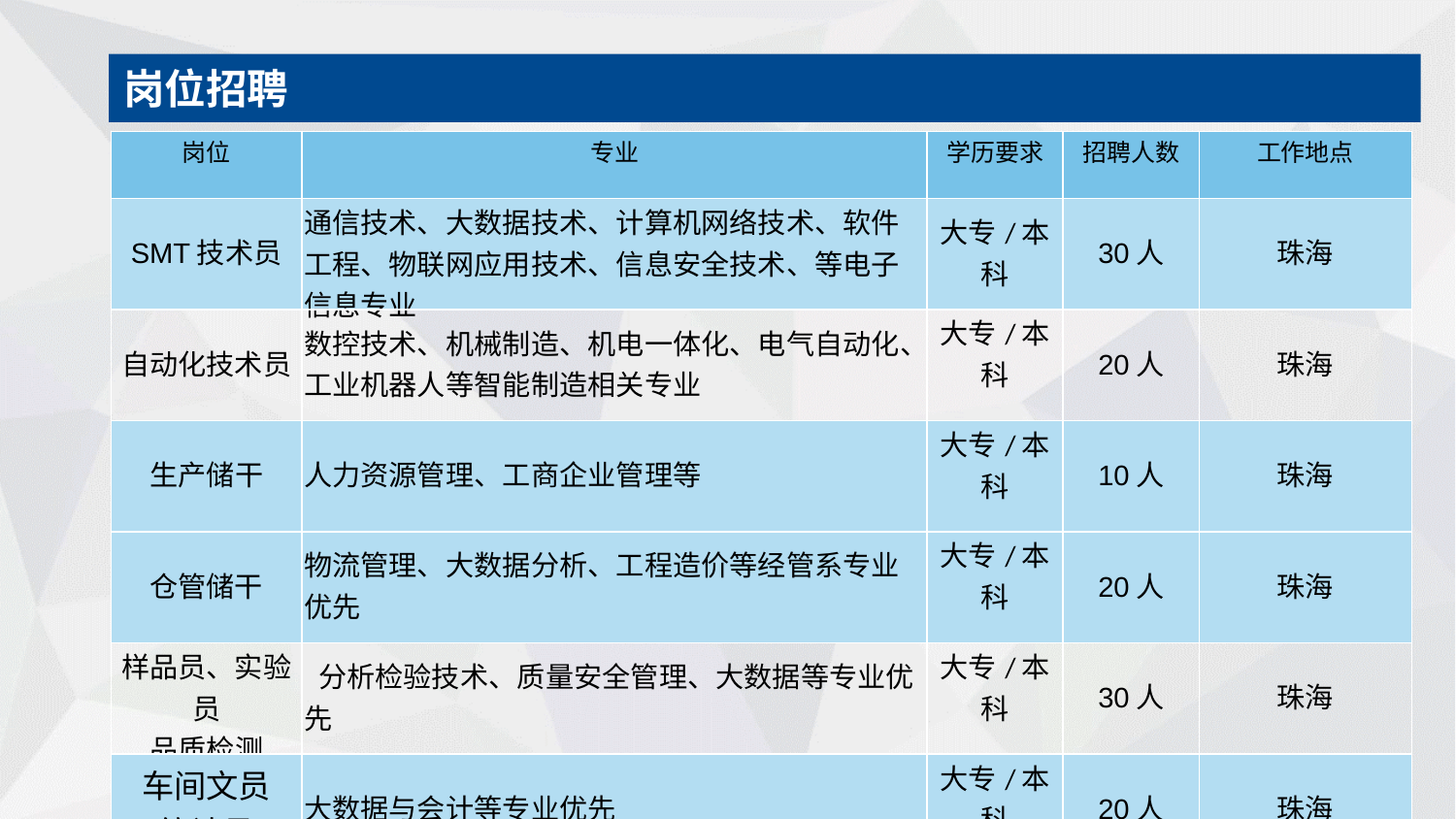

岗位招聘
| 岗位 | 专业 | 学历要求 | 招聘人数 | 工作地点 |
| --- | --- | --- | --- | --- |
| SMT技术员 | 通信技术、大数据技术、计算机网络技术、软件工程、物联网应用技术、信息安全技术、等电子信息专业 | 大专/本科 | 30人 | 珠海 |
| 自动化技术员 | 数控技术、机械制造、机电一体化、电气自动化、工业机器人等智能制造相关专业 | 大专/本科 | 20人 | 珠海 |
| 生产储干 | 人力资源管理、工商企业管理等 | 大专/本科 | 10人 | 珠海 |
| 仓管储干 | 物流管理、大数据分析、工程造价等经管系专业优先 | 大专/本科 | 20人 | 珠海 |
| 样品员、实验员 品质检测 | 分析检验技术、质量安全管理、大数据等专业优先 | 大专/本科 | 30人 | 珠海 |
| 车间文员 统计员 | 大数据与会计等专业优先 | 大专/本科 | 20人 | 珠海 |